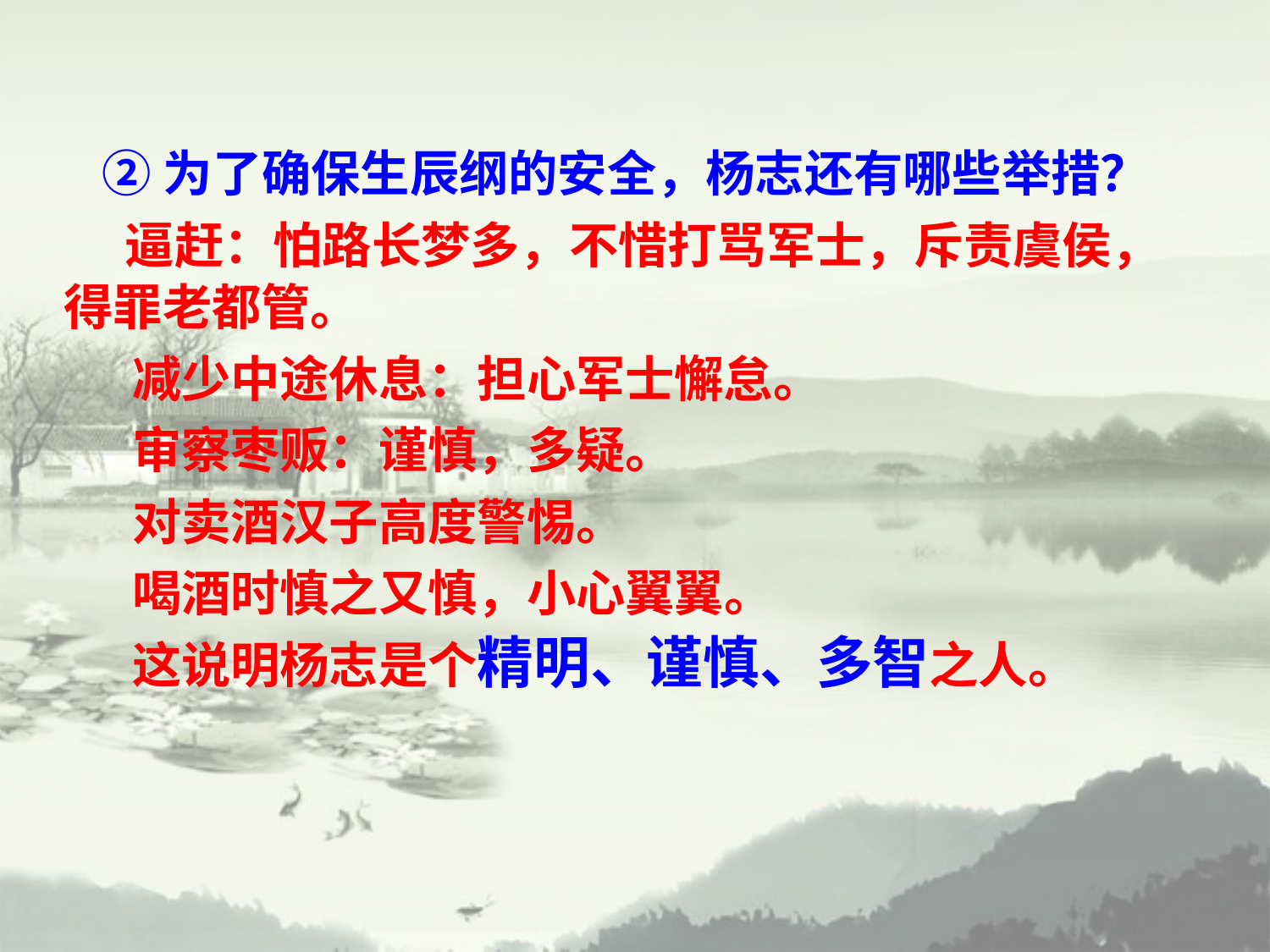

②为了确保生辰纲的安全，杨志还有哪些举措？
     逼赶：怕路长梦多，不惜打骂军士，斥责虞侯，得罪老都管。
     减少中途休息：担心军士懈怠。
     审察枣贩：谨慎，多疑。
     对卖酒汉子高度警惕。
     喝酒时慎之又慎，小心翼翼。
     这说明杨志是个精明、谨慎、多智之人。